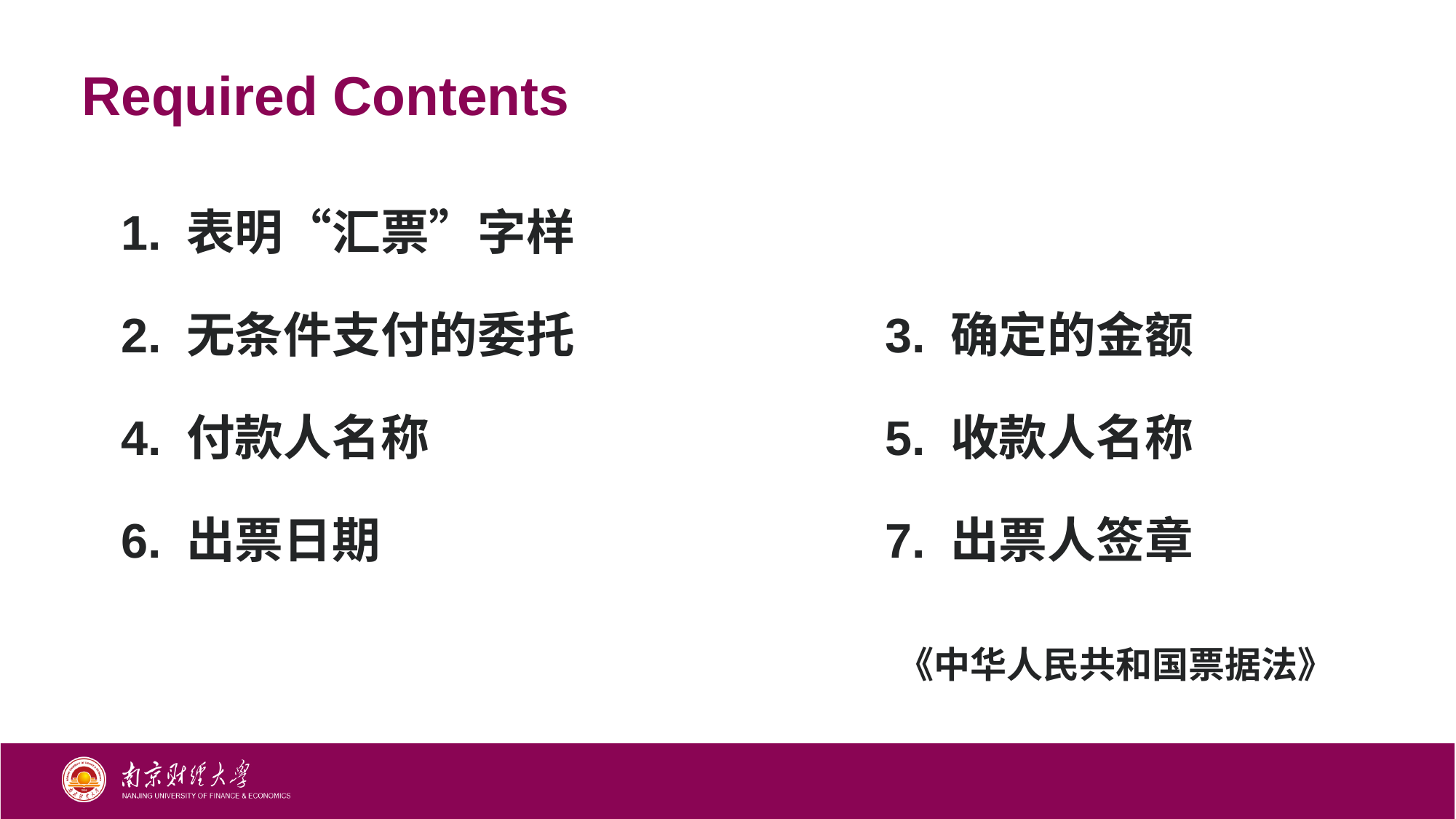

# Required Contents
1. 表明“汇票”字样
2. 无条件支付的委托			3. 确定的金额
4. 付款人名称					5. 收款人名称
6. 出票日期					7. 出票人签章

《中华人民共和国票据法》